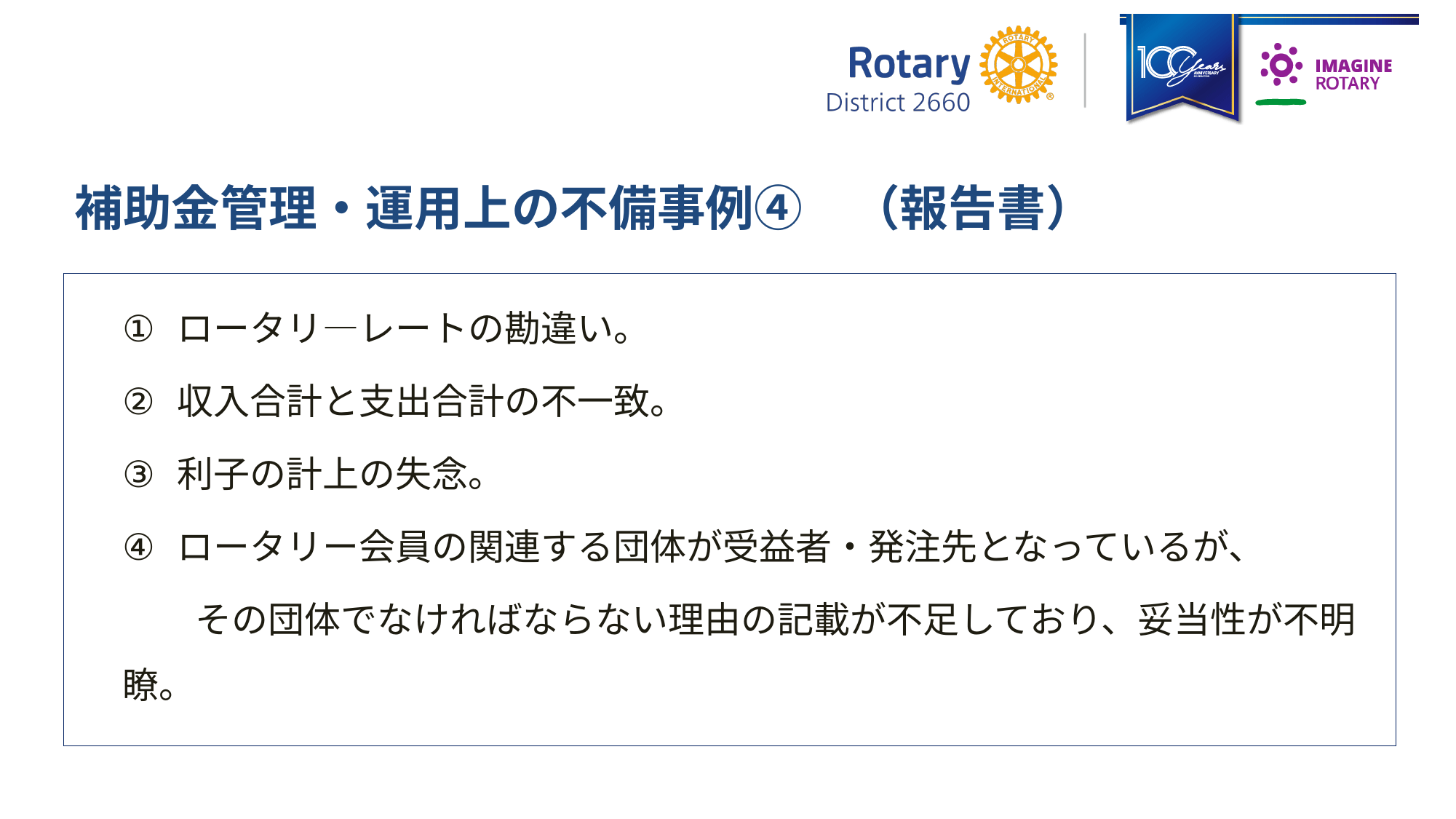

補助金管理・運用上の不備事例④　（報告書）
ロータリ―レートの勘違い。
収入合計と支出合計の不一致。
利子の計上の失念。
ロータリー会員の関連する団体が受益者・発注先となっているが、
　　その団体でなければならない理由の記載が不足しており、妥当性が不明瞭。